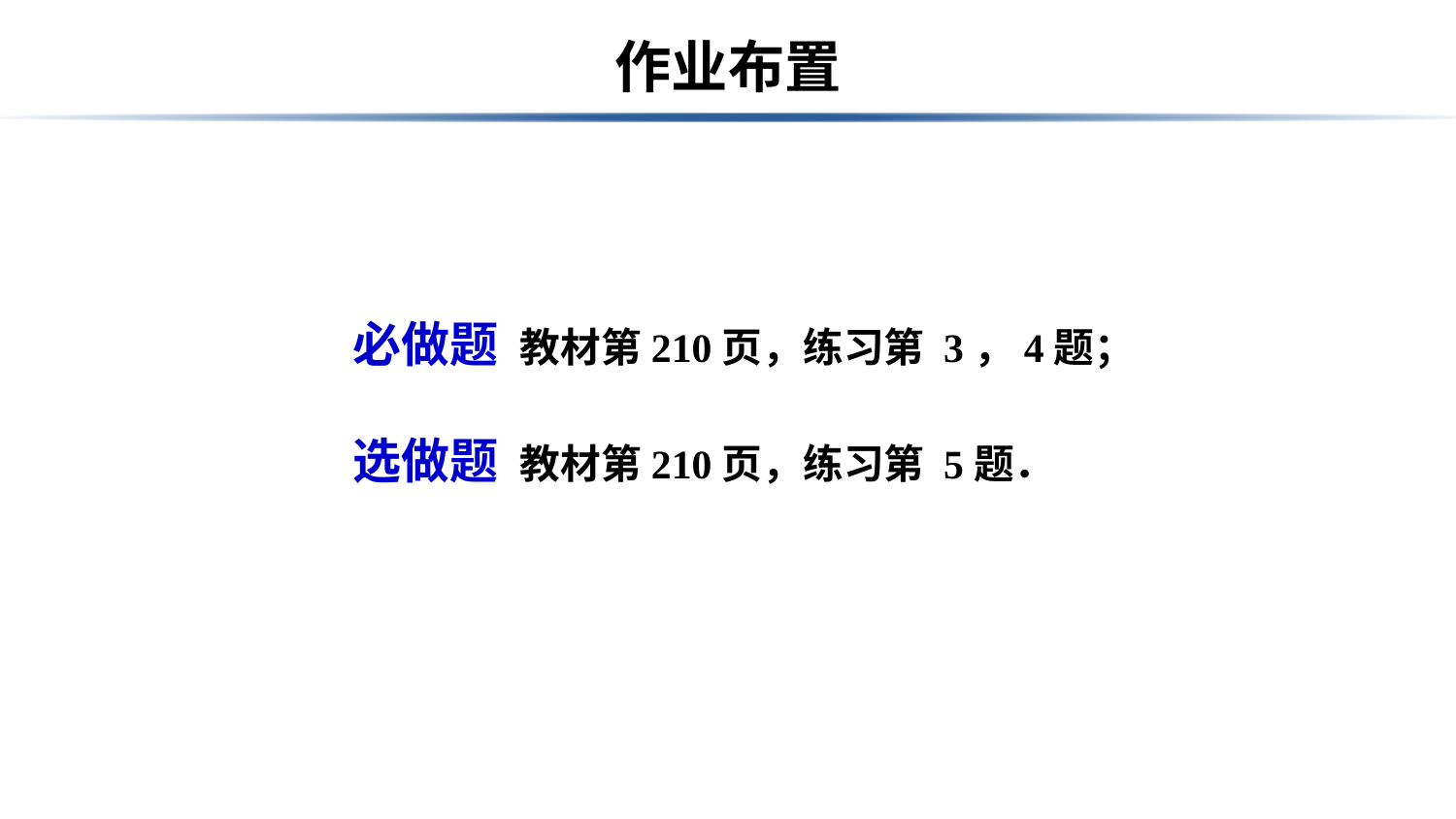

# 作业布置
必做题  教材第210页，练习第 3，4题；
选做题  教材第210页，练习第 5题．